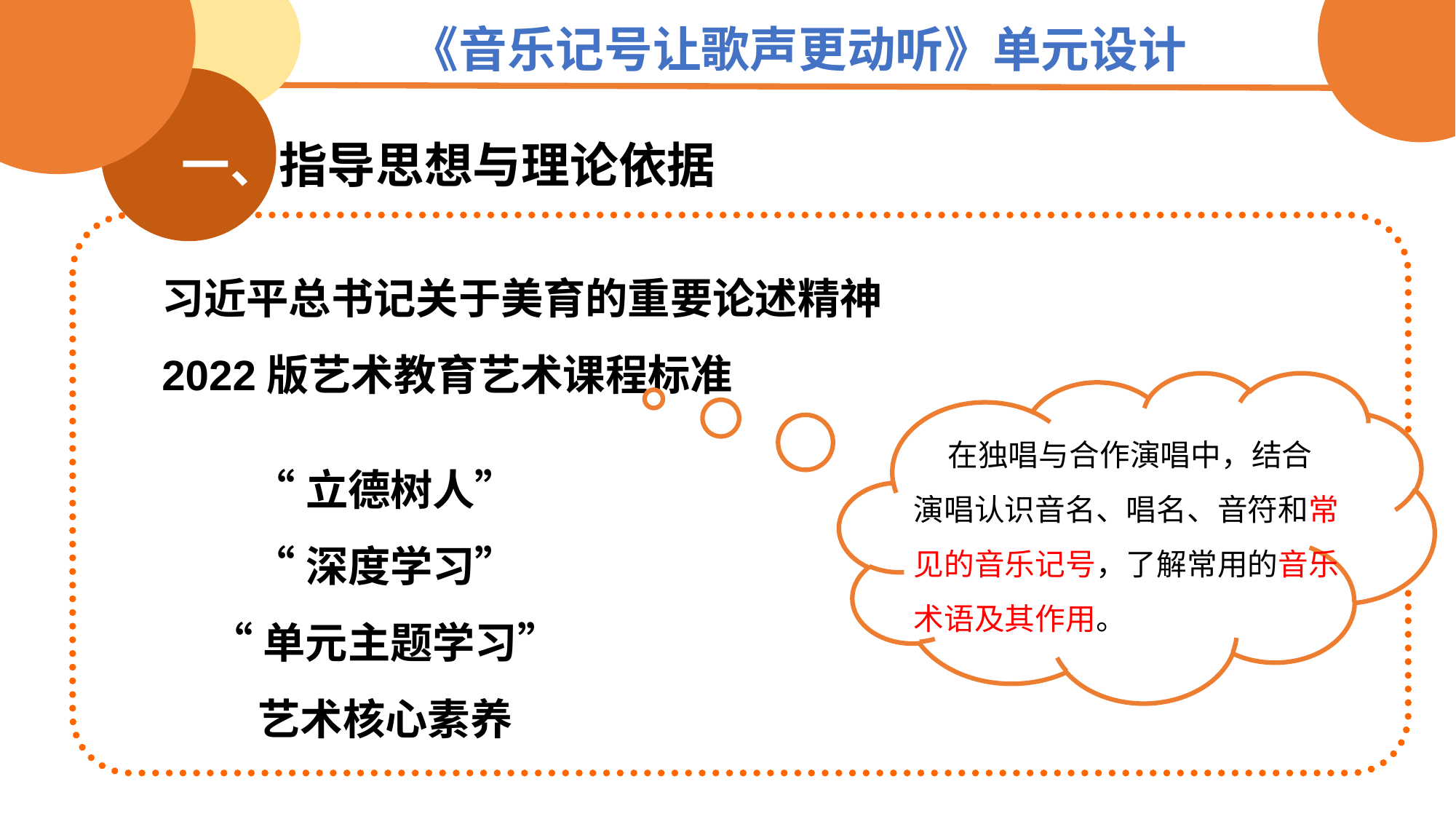

《音乐记号让歌声更动听》单元设计
一、指导思想与理论依据

习近平总书记关于美育的重要论述精神
2022版艺术教育艺术课程标准

    在独唱与合作演唱中，结合演唱认识音名、唱名、音符和常见的音乐记号，了解常用的音乐术语及其作用。
“立德树人”
“深度学习”
“单元主题学习”
艺术核心素养